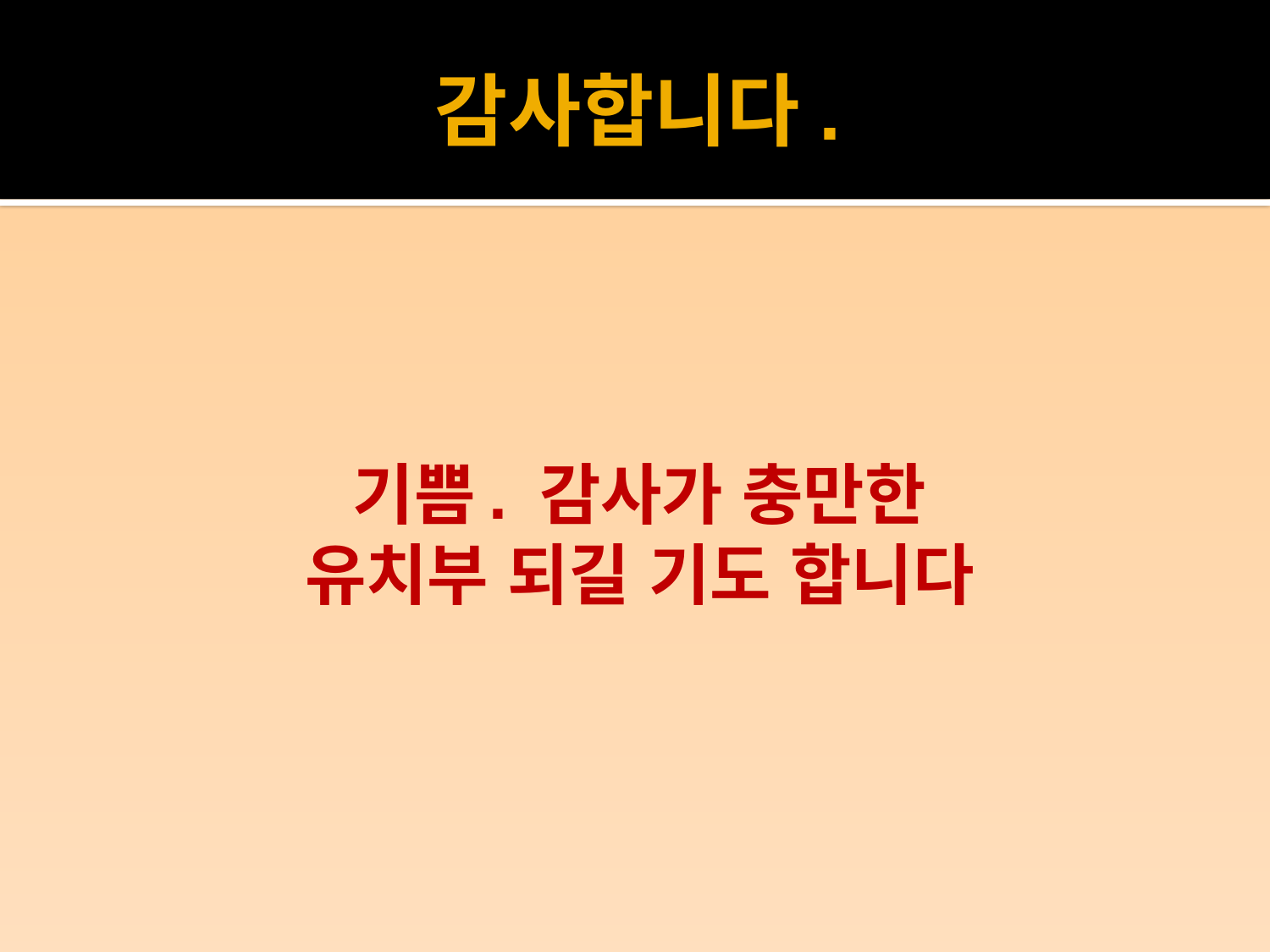

# 감사합니다.
기쁨. 감사가 충만한
유치부 되길 기도 합니다